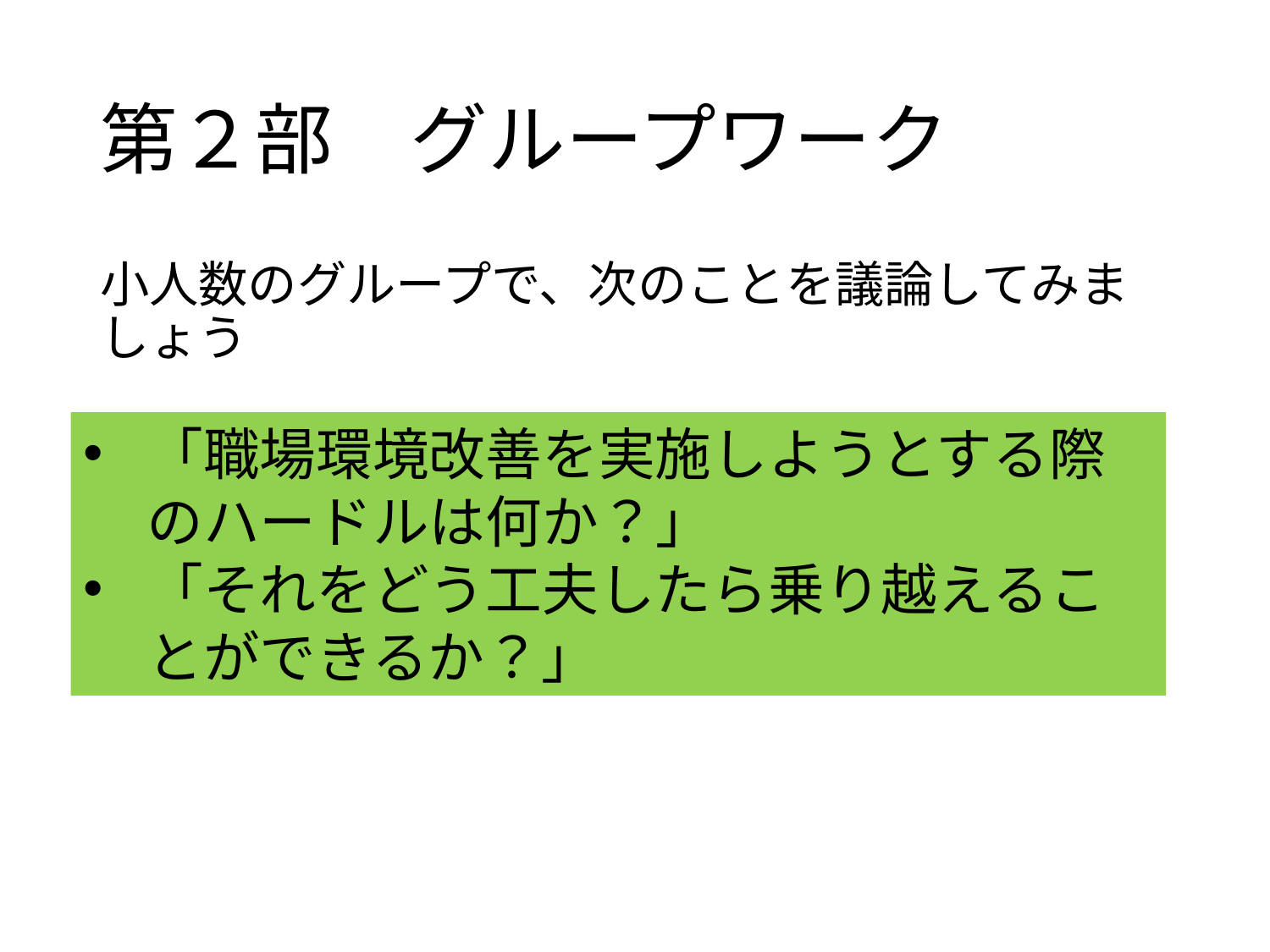

# 第２部　グループワーク
小人数のグループで、次のことを議論してみましょう

「職場環境改善を実施しようとする際のハードルは何か？」
「それをどう工夫したら乗り越えることができるか？」